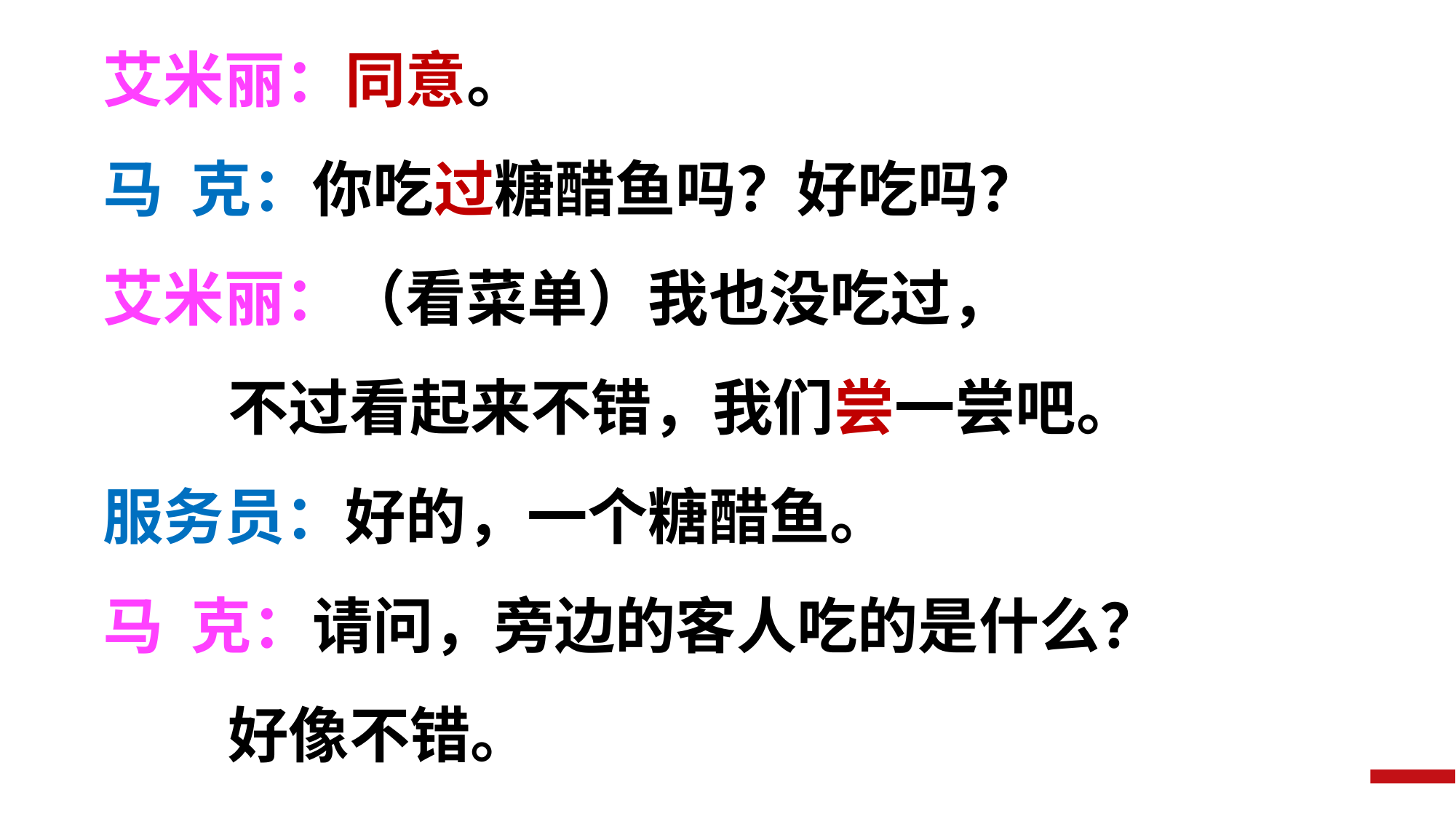

艾米丽：同意。
马  克：你吃过糖醋鱼吗？好吃吗？
艾米丽：（看菜单）我也没吃过，
        不过看起来不错，我们尝一尝吧。
服务员：好的，一个糖醋鱼。
马  克：请问，旁边的客人吃的是什么？
        好像不错。